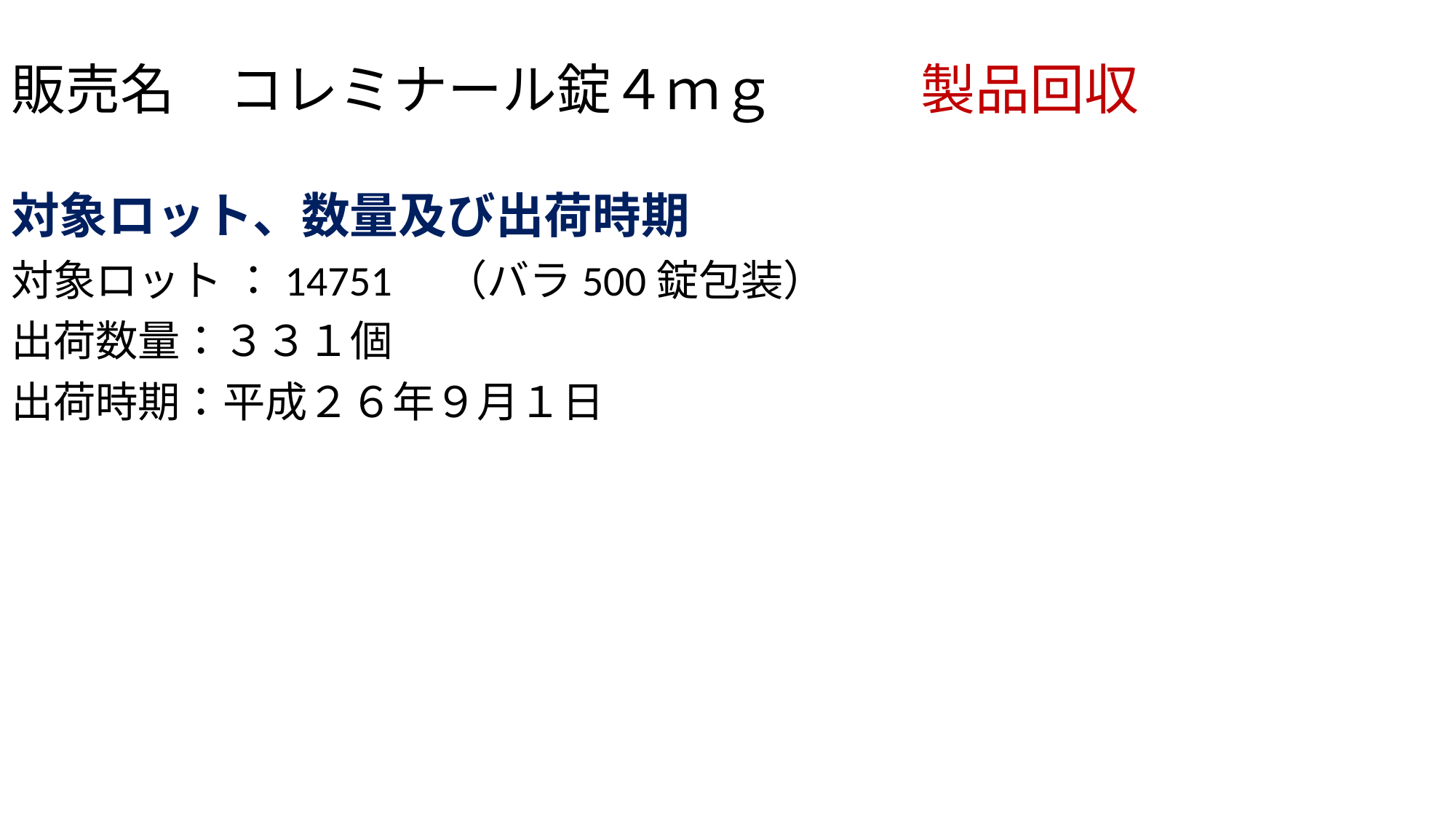

# 販売名　コレミナール錠４ｍｇ  　　 製品回収
対象ロット、数量及び出荷時期
対象ロット ：14751　（バラ500錠包装）
出荷数量：３３１個
出荷時期：平成２６年９月１日